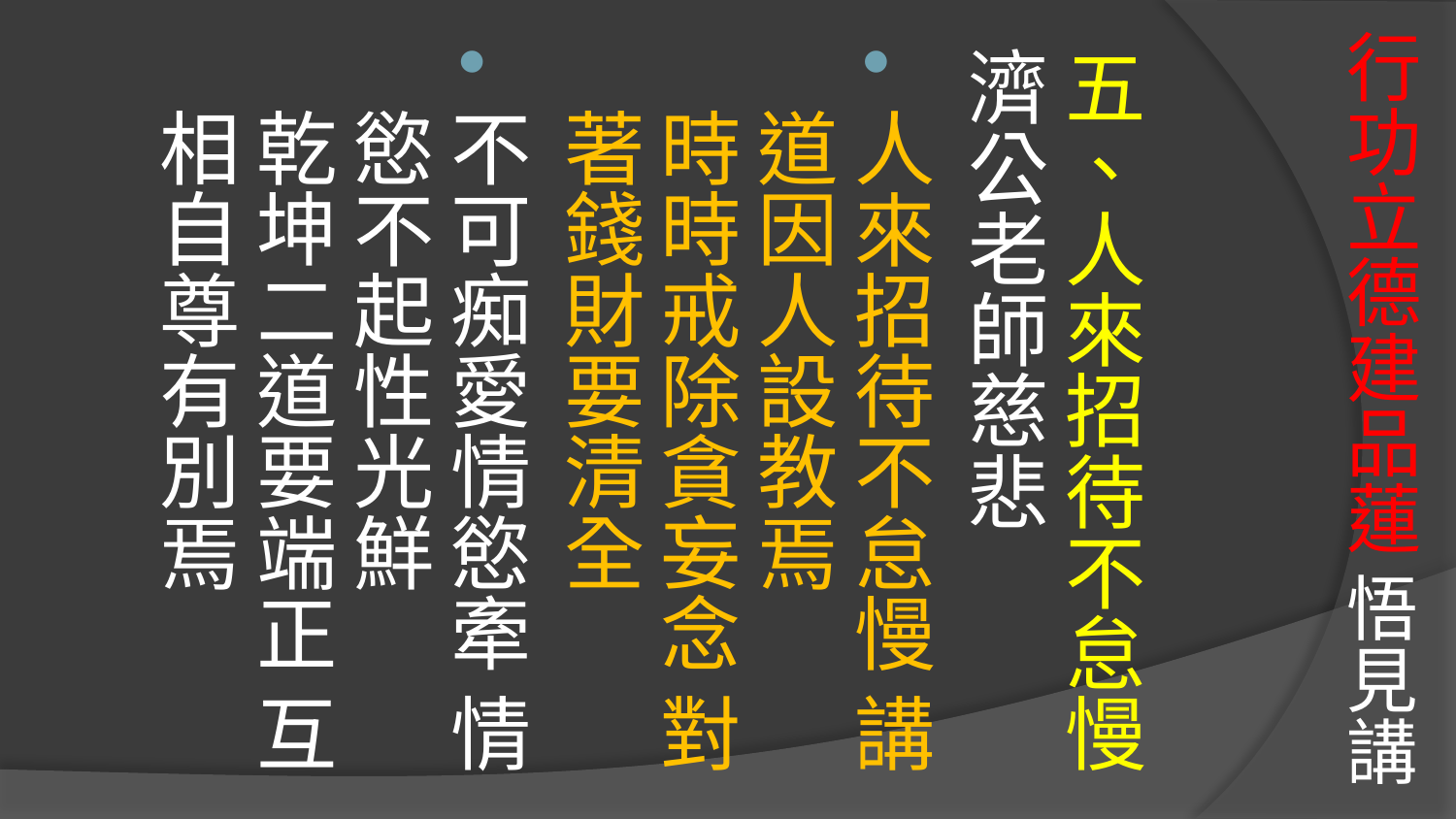

# 行功立德建品蓮 悟見講
五、人來招待不怠慢濟公老師慈悲
人來招待不怠慢 講道因人設教焉
時時戒除貪妄念 對著錢財要清全
不可痴愛情慾牽 情慾不起性光鮮
乾坤二道要端正 互相自尊有別焉